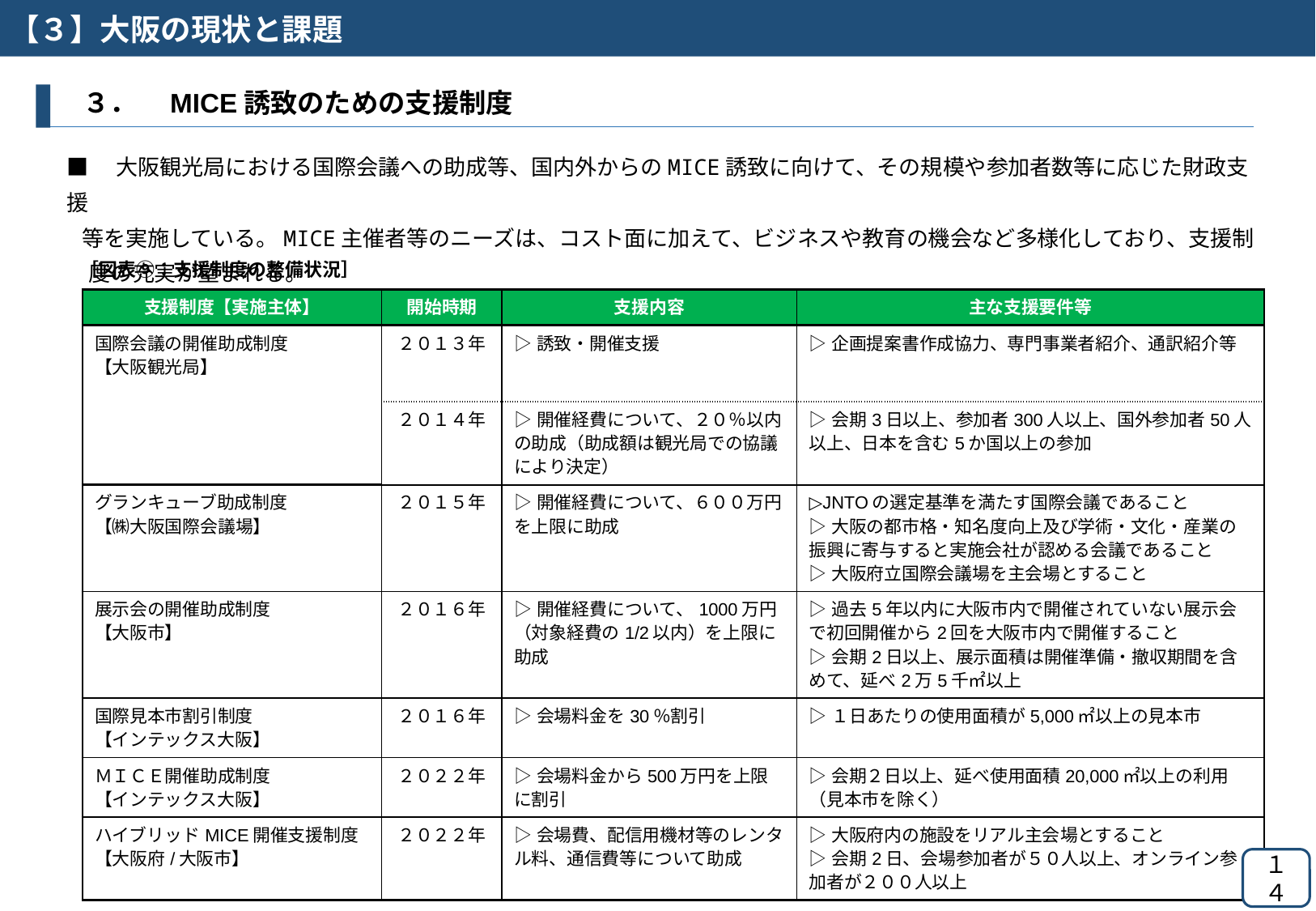

【３】大阪の現状と課題
　３．　MICE誘致のための支援制度

■　大阪観光局における国際会議への助成等、国内外からのMICE誘致に向けて、その規模や参加者数等に応じた財政支援
  等を実施している。MICE主催者等のニーズは、コスト面に加えて、ビジネスや教育の機会など多様化しており、支援制
　度の充実が望まれる。
［図表⑨：支援制度の整備状況］
| 支援制度【実施主体】 | 開始時期 | 支援内容 | 主な支援要件等 |
| --- | --- | --- | --- |
| 国際会議の開催助成制度 【大阪観光局】 | ２０１３年 | ▷誘致・開催支援 | ▷企画提案書作成協力、専門事業者紹介、通訳紹介等 |
|  | ２０１４年 | ▷開催経費について、２０％以内の助成（助成額は観光局での協議により決定） | ▷会期3日以上、参加者300人以上、国外参加者50人以上、日本を含む5か国以上の参加 |
| グランキューブ助成制度 【㈱大阪国際会議場】 | ２０１５年 | ▷開催経費について、６００万円を上限に助成 | ▷JNTOの選定基準を満たす国際会議であること ▷大阪の都市格・知名度向上及び学術・文化・産業の振興に寄与すると実施会社が認める会議であること ▷大阪府立国際会議場を主会場とすること |
| 展示会の開催助成制度 【大阪市】 | ２０１６年 | ▷開催経費について、1000万円（対象経費の1/2以内）を上限に助成 | ▷過去5年以内に大阪市内で開催されていない展示会で初回開催から2回を大阪市内で開催すること ▷会期2日以上、展示面積は開催準備・撤収期間を含めて、延べ2万5千㎡以上 |
| 国際見本市割引制度 【インテックス大阪】 | ２０１６年 | ▷会場料金を30％割引 | ▷１日あたりの使用面積が5,000㎡以上の見本市 |
| ＭＩＣＥ開催助成制度 【インテックス大阪】 | ２０２２年 | ▷会場料金から500万円を上限に割引 | ▷会期２日以上、延べ使用面積20,000㎡以上の利用（見本市を除く） |
| ハイブリッドMICE開催支援制度 【大阪府/大阪市】 | ２０２２年 | ▷会場費、配信用機材等のレンタル料、通信費等について助成 | ▷大阪府内の施設をリアル主会場とすること ▷会期2日、会場参加者が５０人以上、オンライン参加者が２００人以上 |
１４